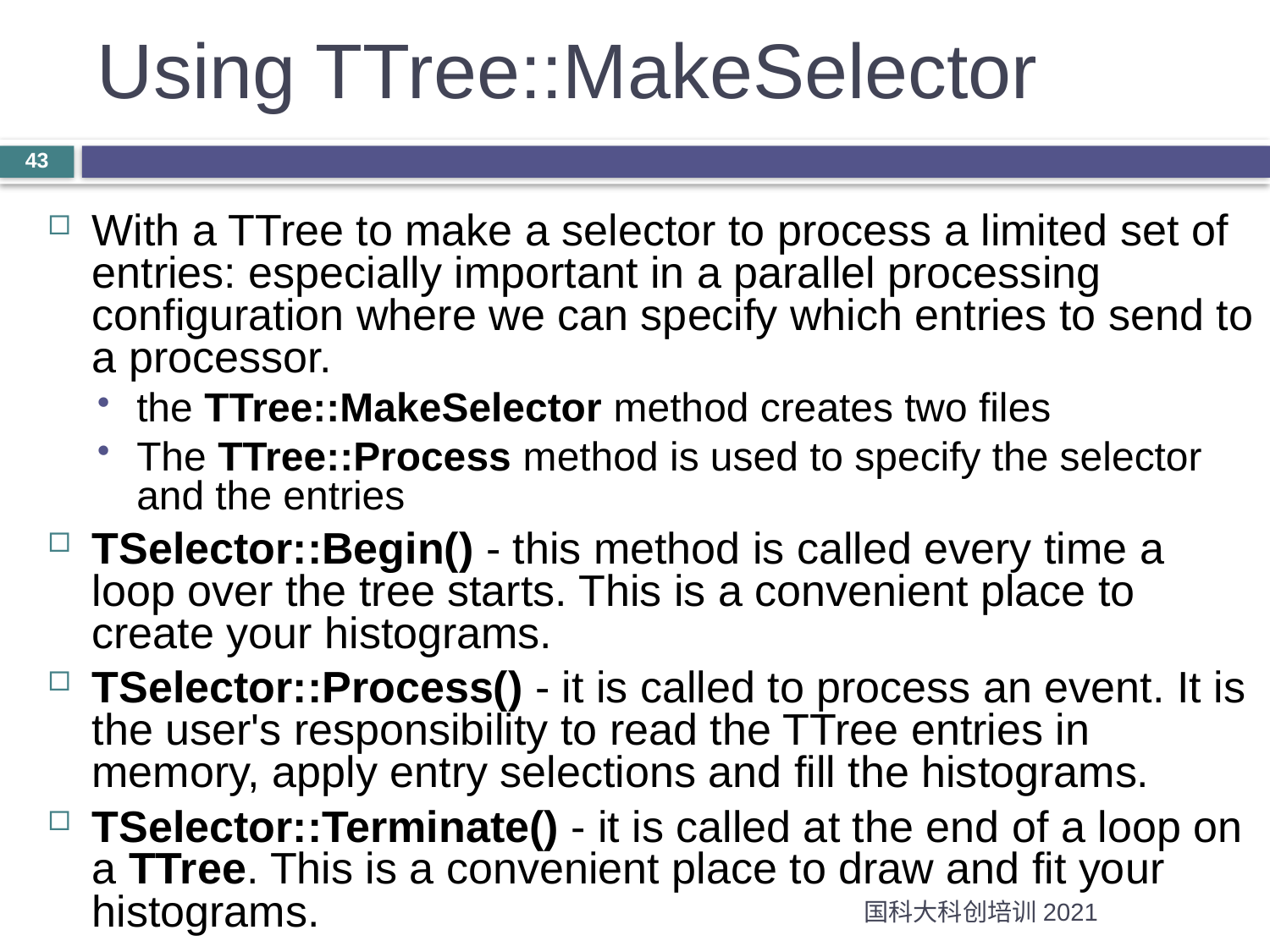

Using TTree::MakeSelector
With a TTree to make a selector to process a limited set of entries: especially important in a parallel processing configuration where we can specify which entries to send to a processor.
the TTree::MakeSelector method creates two files
The TTree::Process method is used to specify the selector and the entries
TSelector::Begin() - this method is called every time a loop over the tree starts. This is a convenient place to create your histograms.
TSelector::Process() - it is called to process an event. It is the user's responsibility to read the TTree entries in memory, apply entry selections and fill the histograms.
TSelector::Terminate() - it is called at the end of a loop on a TTree. This is a convenient place to draw and fit your histograms.
国科大科创培训2021
43